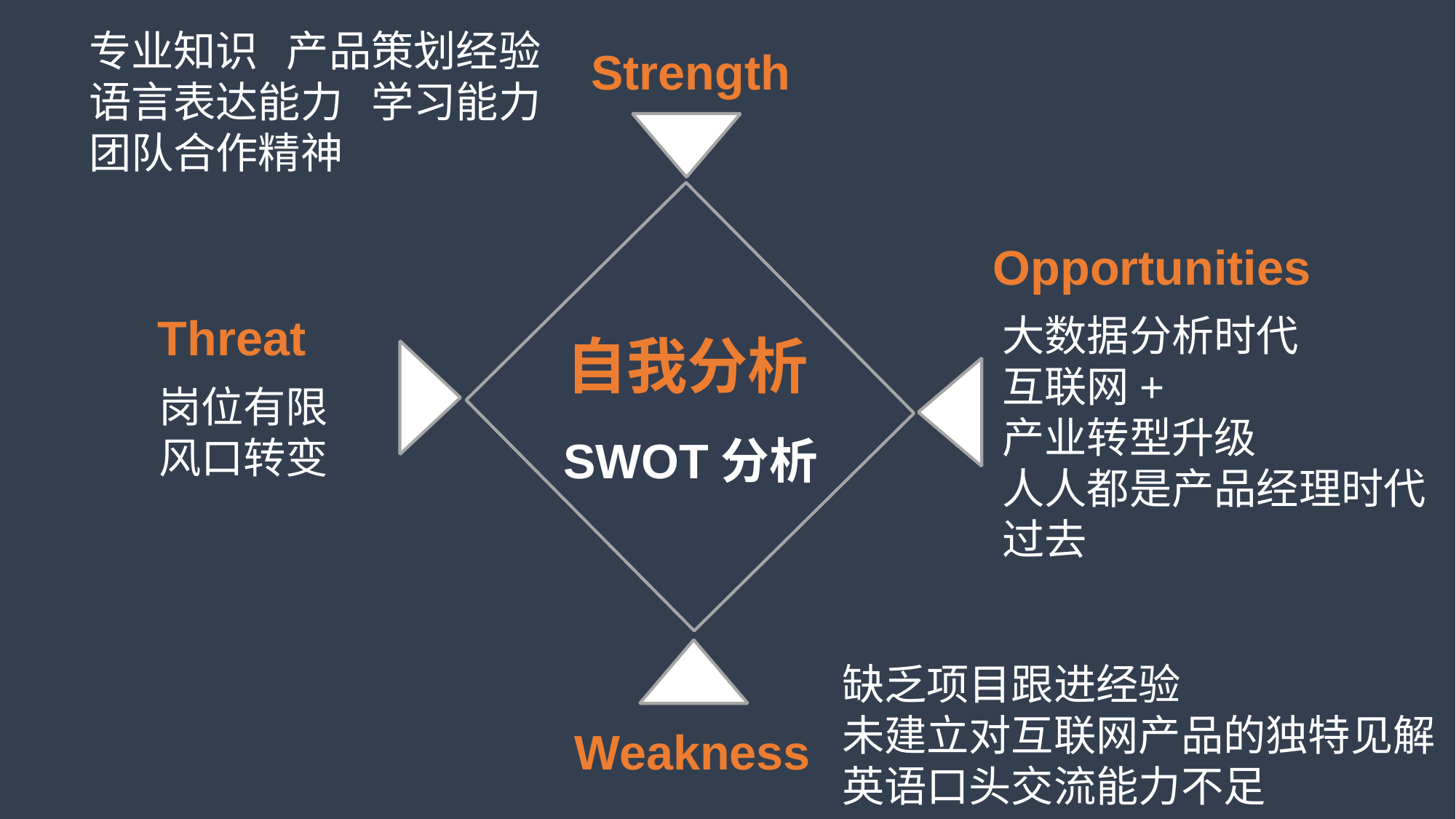

专业知识   产品策划经验
语言表达能力   学习能力
团队合作精神
Strength

Opportunities
Threat
大数据分析时代
互联网+
产业转型升级
人人都是产品经理时代过去
自我分析
岗位有限
风口转变
SWOT分析
缺乏项目跟进经验
未建立对互联网产品的独特见解
英语口头交流能力不足
Weakness